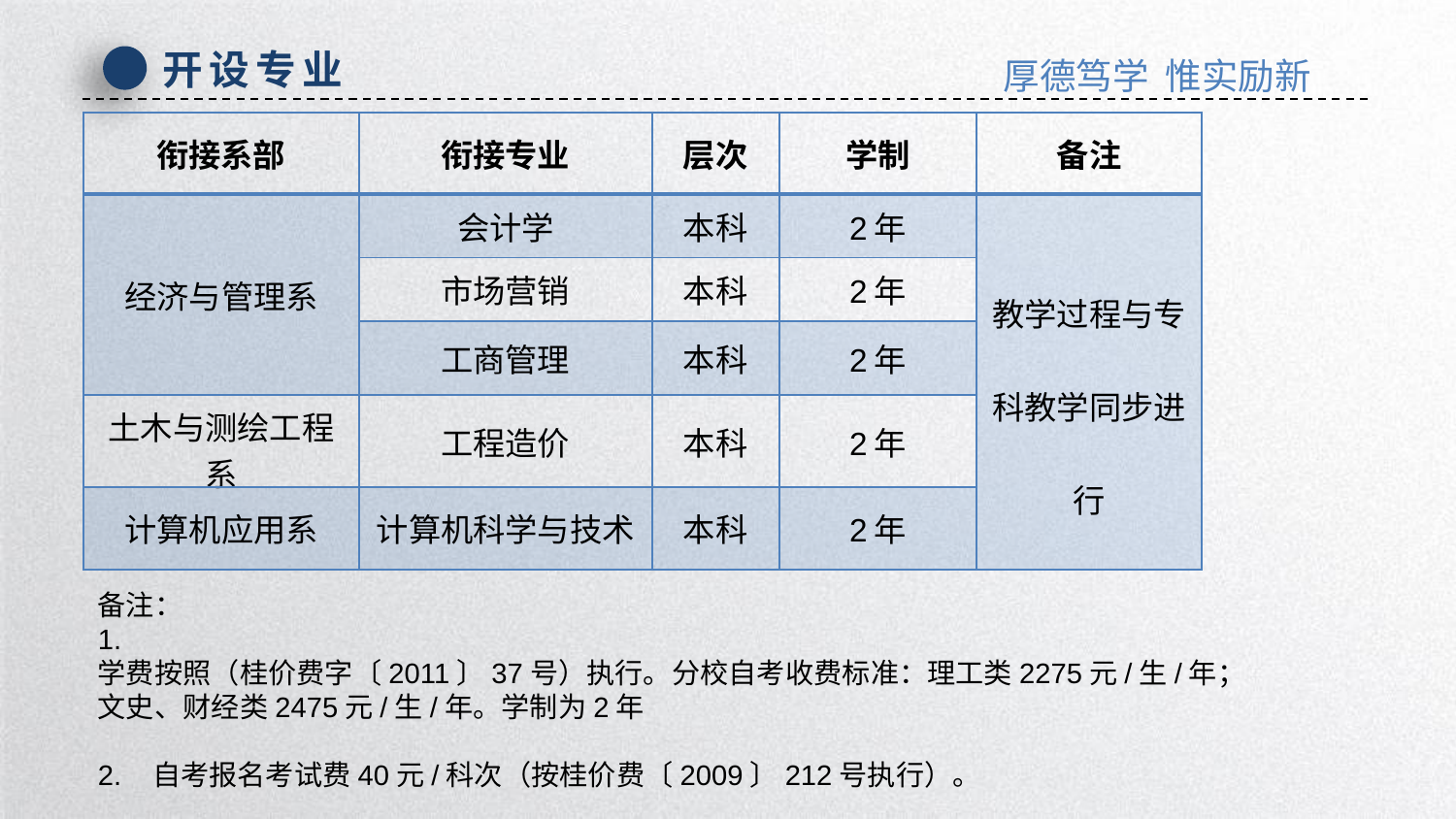

开设专业
厚德笃学  惟实励新

| 衔接系部 | 衔接专业 | 层次 | 学制 | 备注 |
| --- | --- | --- | --- | --- |
| 经济与管理系 | 会计学 | 本科 | 2年 | 教学过程与专科教学同步进行 |
|  | 市场营销 | 本科 | 2年 |  |
|  | 工商管理 | 本科 | 2年 |  |
| 土木与测绘工程系 | 工程造价 | 本科 | 2年 |  |
| 计算机应用系 | 计算机科学与技术 | 本科 | 2年 |  |
备注：
1.   学费按照（桂价费字〔2011〕37号）执行。分校自考收费标准：理工类2275元/生/年；文史、财经类2475元/生/年。学制为2年

2.   自考报名考试费40元/科次（按桂价费〔2009〕212号执行）。
延时符